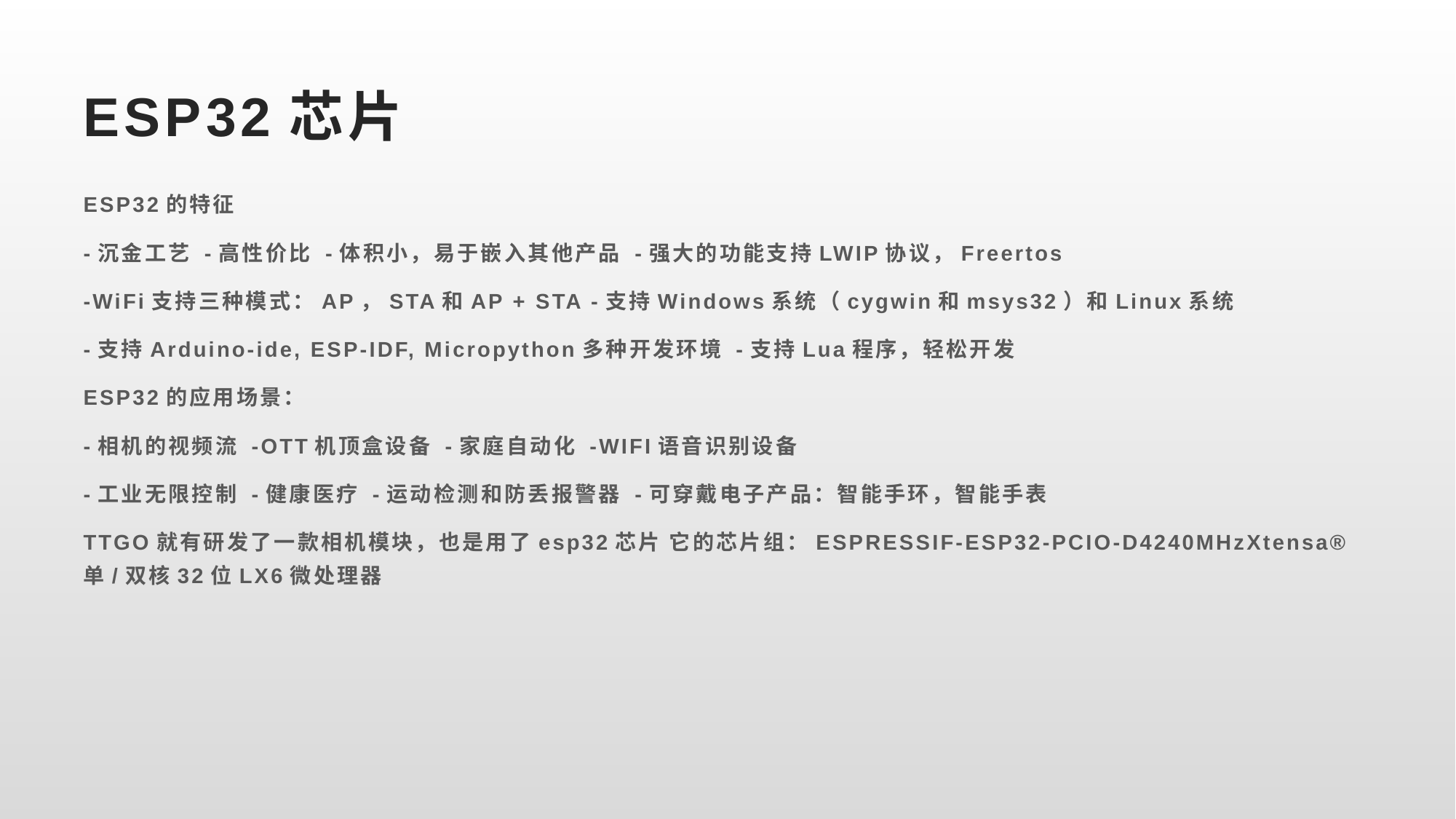

# ESP32芯片
ESP32的特征
-沉金工艺 -高性价比 -体积小，易于嵌入其他产品 -强大的功能支持LWIP协议，Freertos
-WiFi支持三种模式：AP，STA和AP + STA -支持Windows系统（cygwin和msys32）和Linux系统
-支持Arduino-ide, ESP-IDF, Micropython多种开发环境 -支持Lua程序，轻松开发
ESP32的应用场景：
-相机的视频流 -OTT机顶盒设备 -家庭自动化 -WIFI语音识别设备
-工业无限控制 -健康医疗 -运动检测和防丢报警器 -可穿戴电子产品：智能手环，智能手表
TTGO就有研发了一款相机模块，也是用了esp32芯片 它的芯片组：ESPRESSIF-ESP32-PCIO-D4240MHzXtensa®单/双核32位LX6微处理器